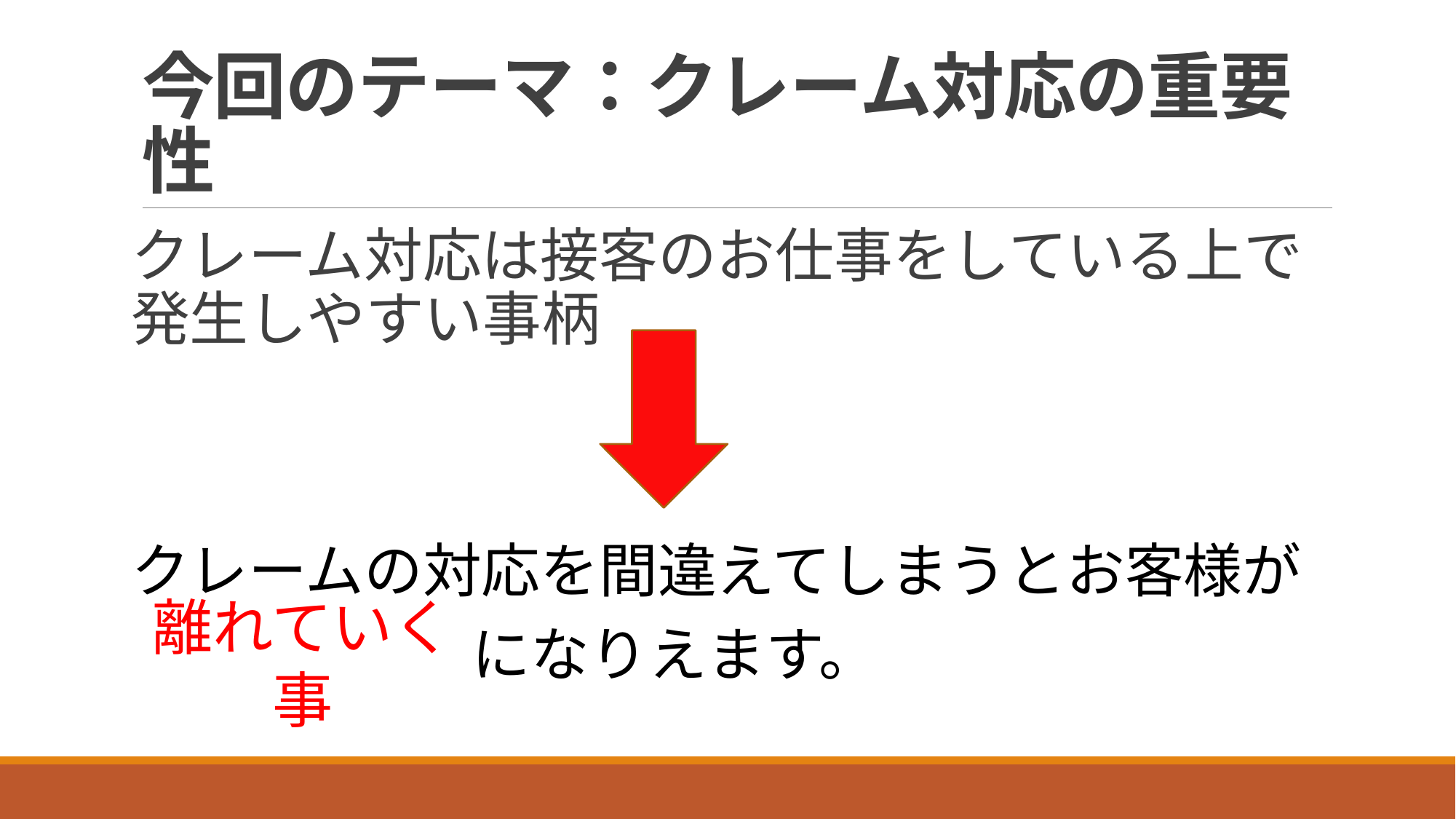

# 今回のテーマ：クレーム対応の重要性
クレーム対応は接客のお仕事をしている上で発生しやすい事柄

クレームの対応を間違えてしまうとお客様が
                         になりえます。

離れていく事